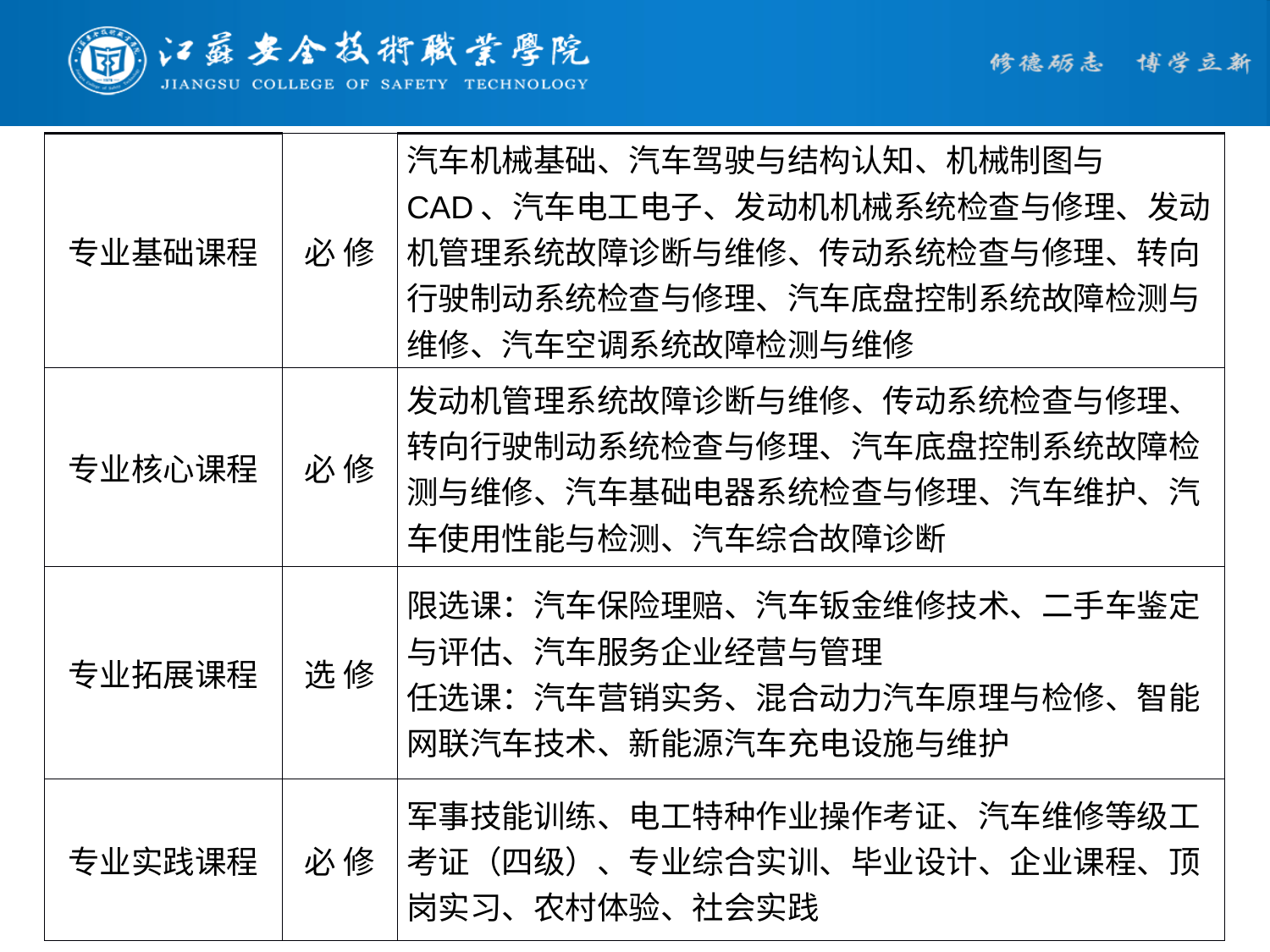

| 专业基础课程 | 必 修 | 汽车机械基础、汽车驾驶与结构认知、机械制图与CAD、汽车电工电子、发动机机械系统检查与修理、发动机管理系统故障诊断与维修、传动系统检查与修理、转向行驶制动系统检查与修理、汽车底盘控制系统故障检测与维修、汽车空调系统故障检测与维修 |
| --- | --- | --- |
| 专业核心课程 | 必 修 | 发动机管理系统故障诊断与维修、传动系统检查与修理、转向行驶制动系统检查与修理、汽车底盘控制系统故障检测与维修、汽车基础电器系统检查与修理、汽车维护、汽车使用性能与检测、汽车综合故障诊断 |
| 专业拓展课程 | 选 修 | 限选课：汽车保险理赔、汽车钣金维修技术、二手车鉴定与评估、汽车服务企业经营与管理 任选课：汽车营销实务、混合动力汽车原理与检修、智能网联汽车技术、新能源汽车充电设施与维护 |
| 专业实践课程 | 必 修 | 军事技能训练、电工特种作业操作考证、汽车维修等级工考证（四级）、专业综合实训、毕业设计、企业课程、顶岗实习、农村体验、社会实践 |